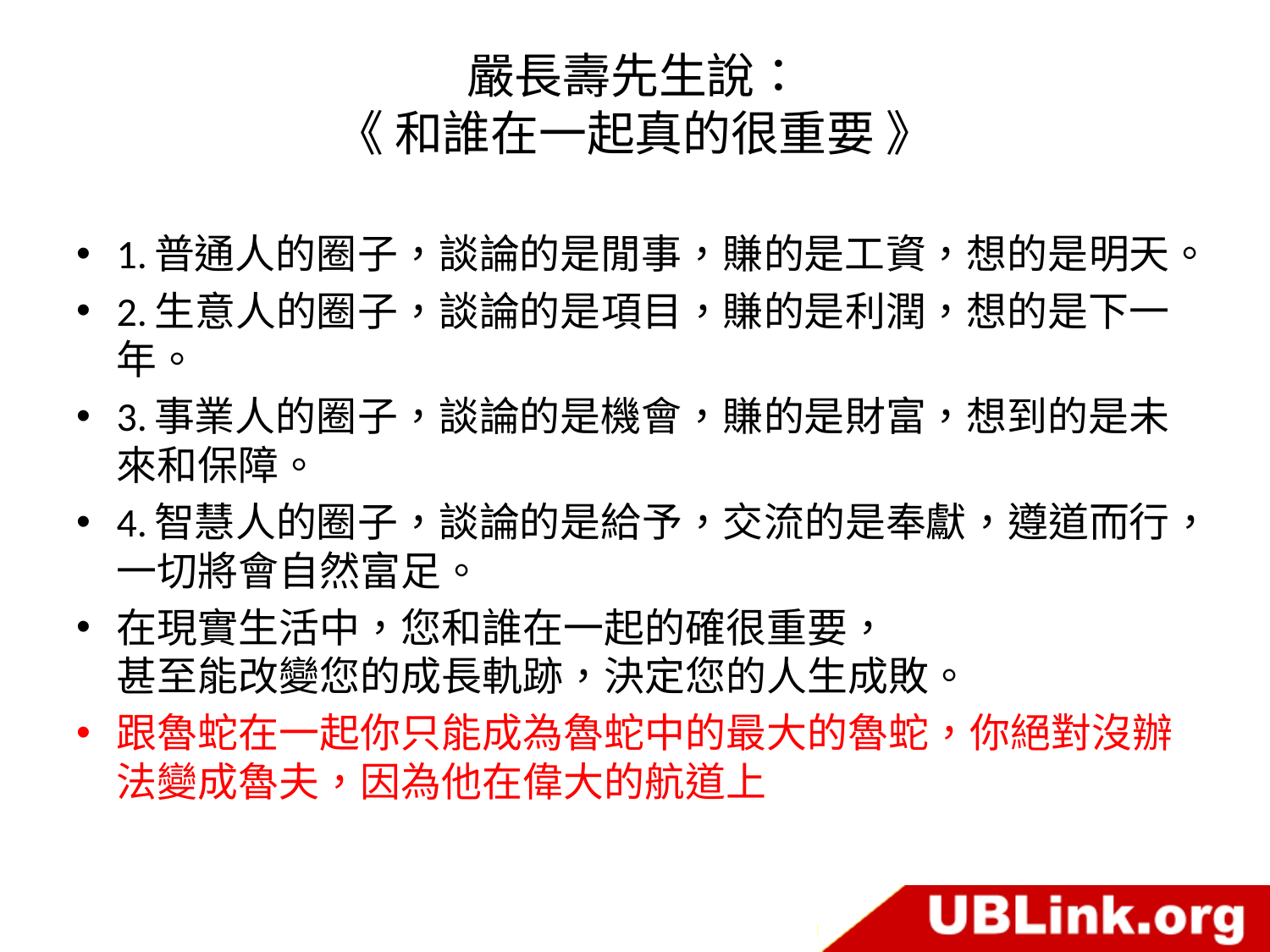

# 嚴長壽先生說： 《 和誰在一起真的很重要 》
1.普通人的圈子，談論的是閒事，賺的是工資，想的是明天。
2.生意人的圈子，談論的是項目，賺的是利潤，想的是下一年。
3.事業人的圈子，談論的是機會，賺的是財富，想到的是未來和保障。
4.智慧人的圈子，談論的是給予，交流的是奉獻，遵道而行，一切將會自然富足。
在現實生活中，您和誰在一起的確很重要，
甚至能改變您的成長軌跡，決定您的人生成敗。
跟魯蛇在一起你只能成為魯蛇中的最大的魯蛇，你絕對沒辦法變成魯夫，因為他在偉大的航道上